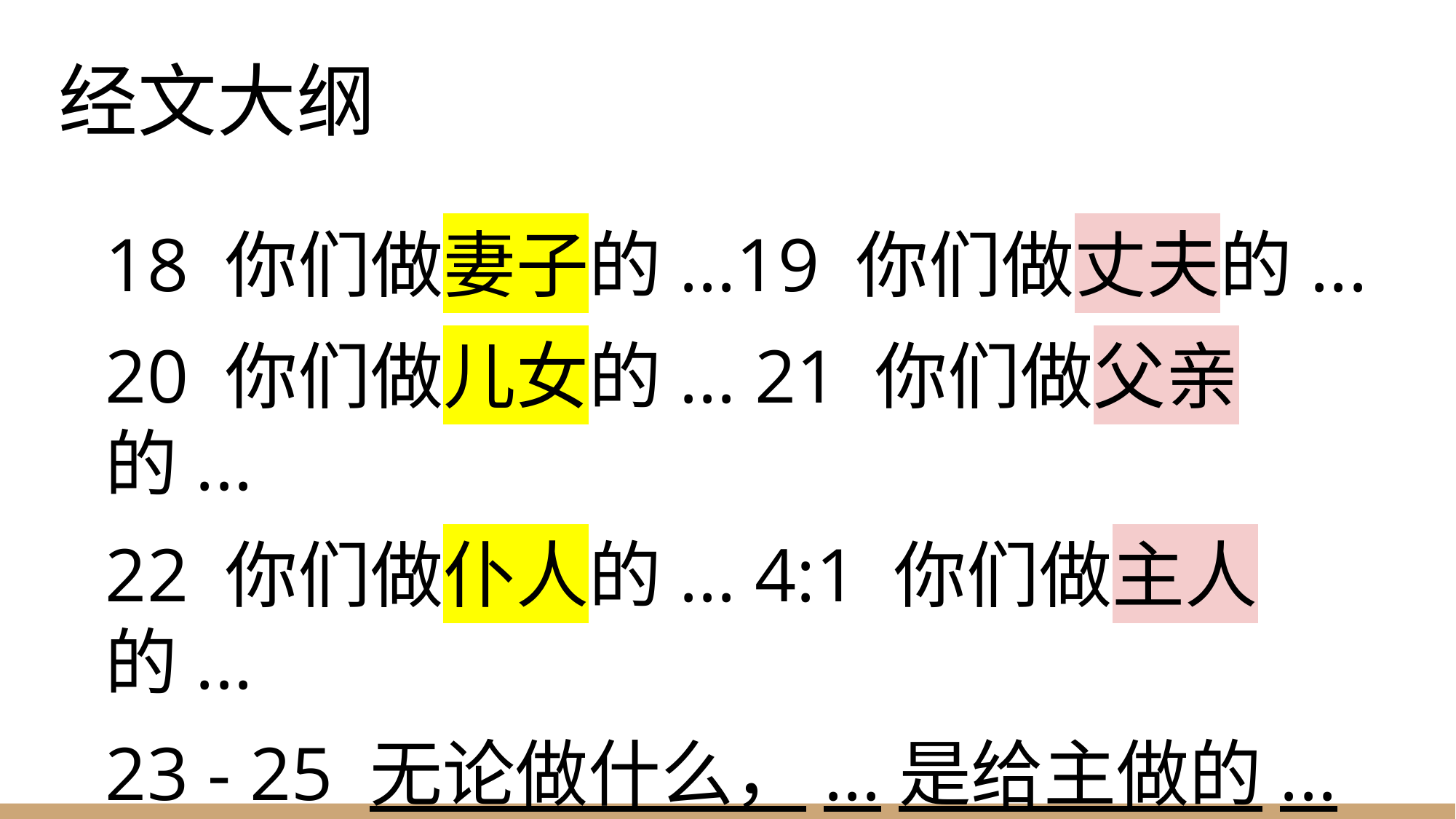

# 经文大纲
18 你们做妻子的...19 你们做丈夫的...
20 你们做儿女的... 21 你们做父亲的...
22 你们做仆人的... 4:1 你们做主人的...
23 - 25 无论做什么，...是给主做的...